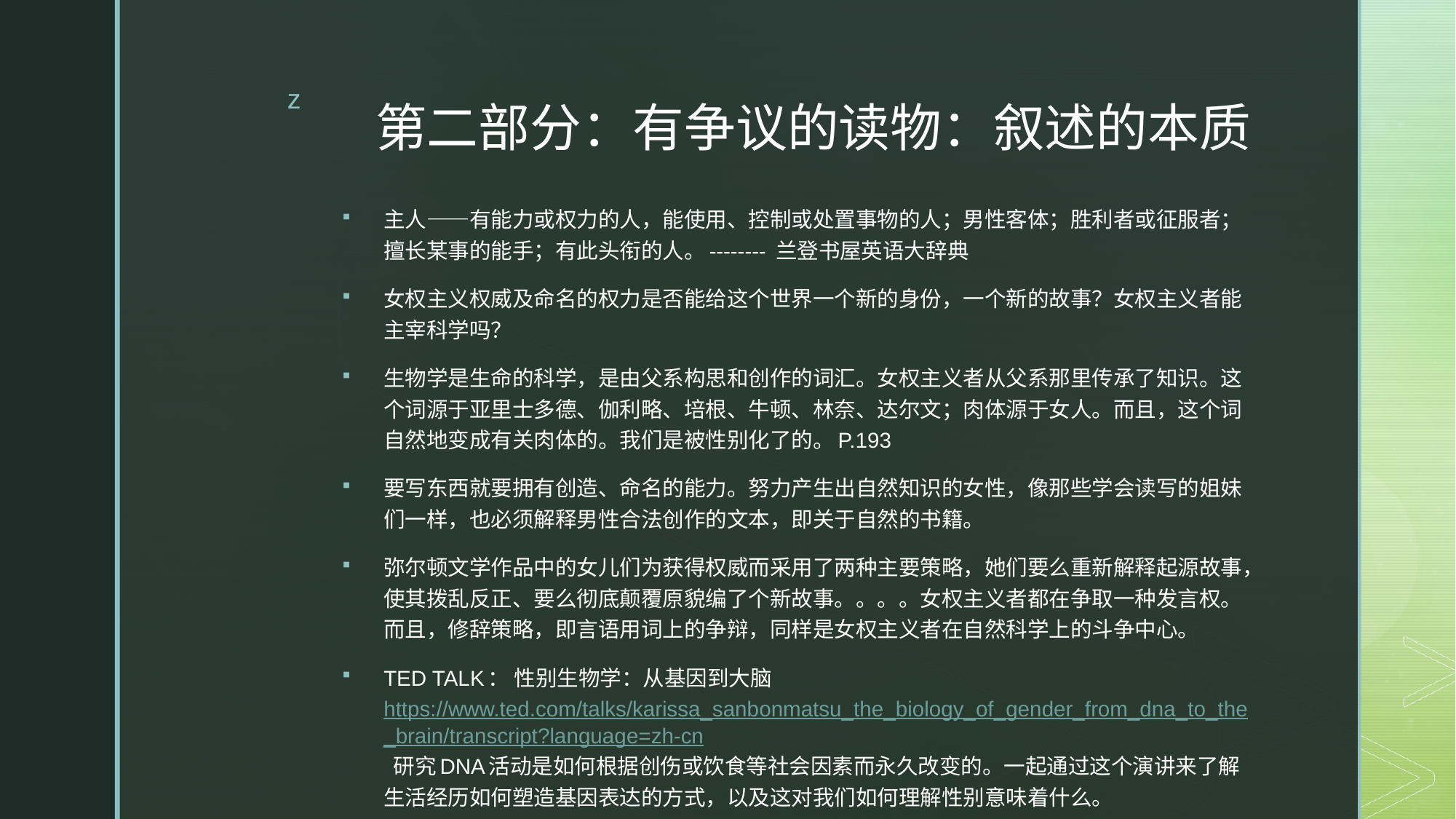

# 第二部分：有争议的读物：叙述的本质
主人——有能力或权力的人，能使用、控制或处置事物的人；男性客体；胜利者或征服者；擅长某事的能手；有此头衔的人。-------- 兰登书屋英语大辞典
女权主义权威及命名的权力是否能给这个世界一个新的身份，一个新的故事？女权主义者能主宰科学吗？
生物学是生命的科学，是由父系构思和创作的词汇。女权主义者从父系那里传承了知识。这个词源于亚里士多德、伽利略、培根、牛顿、林奈、达尔文；肉体源于女人。而且，这个词自然地变成有关肉体的。我们是被性别化了的。P.193
要写东西就要拥有创造、命名的能力。努力产生出自然知识的女性，像那些学会读写的姐妹们一样，也必须解释男性合法创作的文本，即关于自然的书籍。
弥尔顿文学作品中的女儿们为获得权威而采用了两种主要策略，她们要么重新解释起源故事，使其拨乱反正、要么彻底颠覆原貌编了个新故事。。。。女权主义者都在争取一种发言权。而且，修辞策略，即言语用词上的争辩，同样是女权主义者在自然科学上的斗争中心。
TED TALK： 性别生物学：从基因到大脑 https://www.ted.com/talks/karissa_sanbonmatsu_the_biology_of_gender_from_dna_to_the_brain/transcript?language=zh-cn 研究DNA活动是如何根据创伤或饮食等社会因素而永久改变的。一起通过这个演讲来了解生活经历如何塑造基因表达的方式，以及这对我们如何理解性别意味着什么。